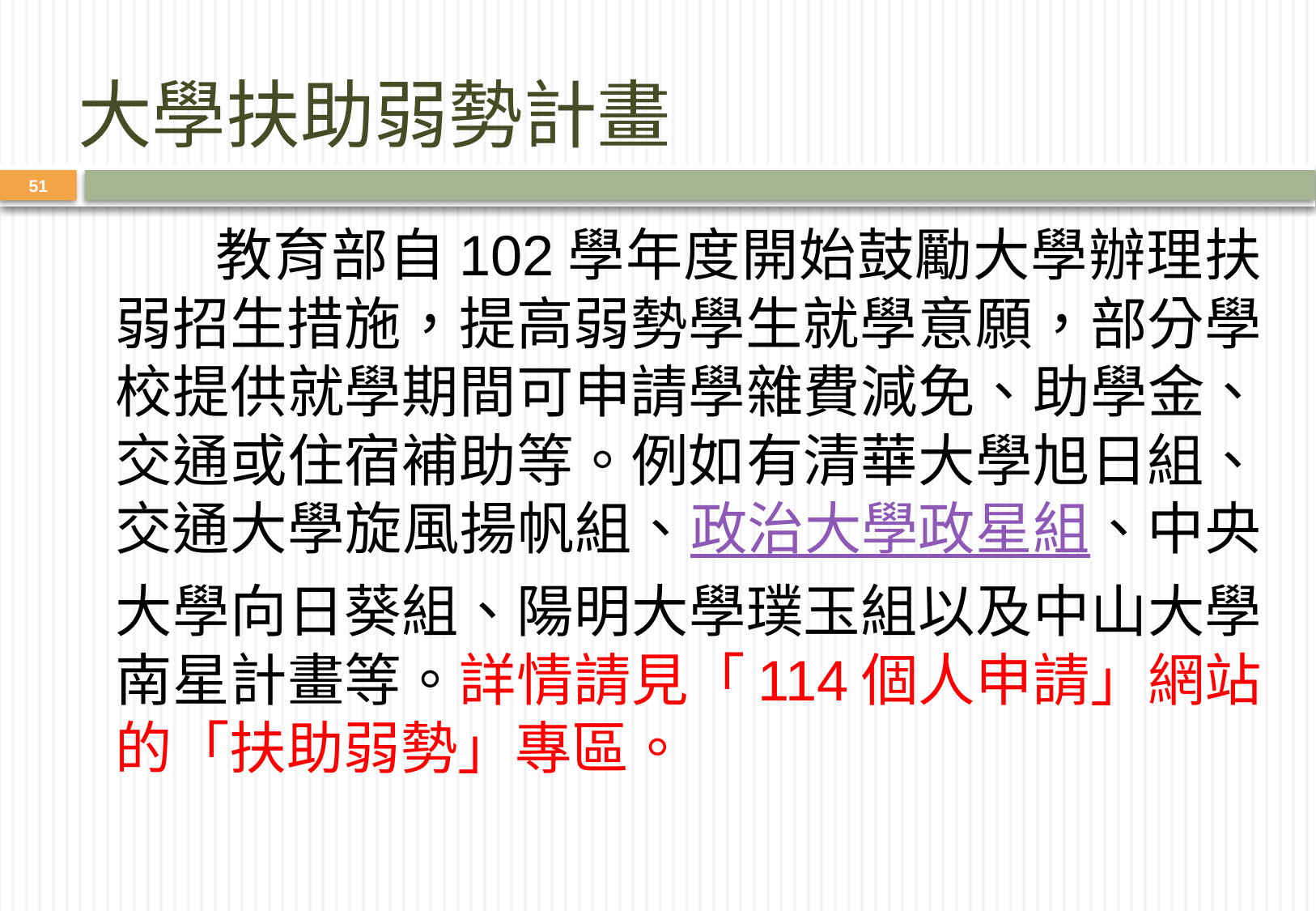

# 大學扶助弱勢計畫
51
            教育部自102學年度開始鼓勵大學辦理扶弱招生措施，提高弱勢學生就學意願，部分學校提供就學期間可申請學雜費減免、助學金、交通或住宿補助等。例如有清華大學旭日組、交通大學旋風揚帆組、政治大學政星組、中央大學向日葵組、陽明大學璞玉組以及中山大學南星計畫等。詳情請見「114個人申請」網站的「扶助弱勢」專區。